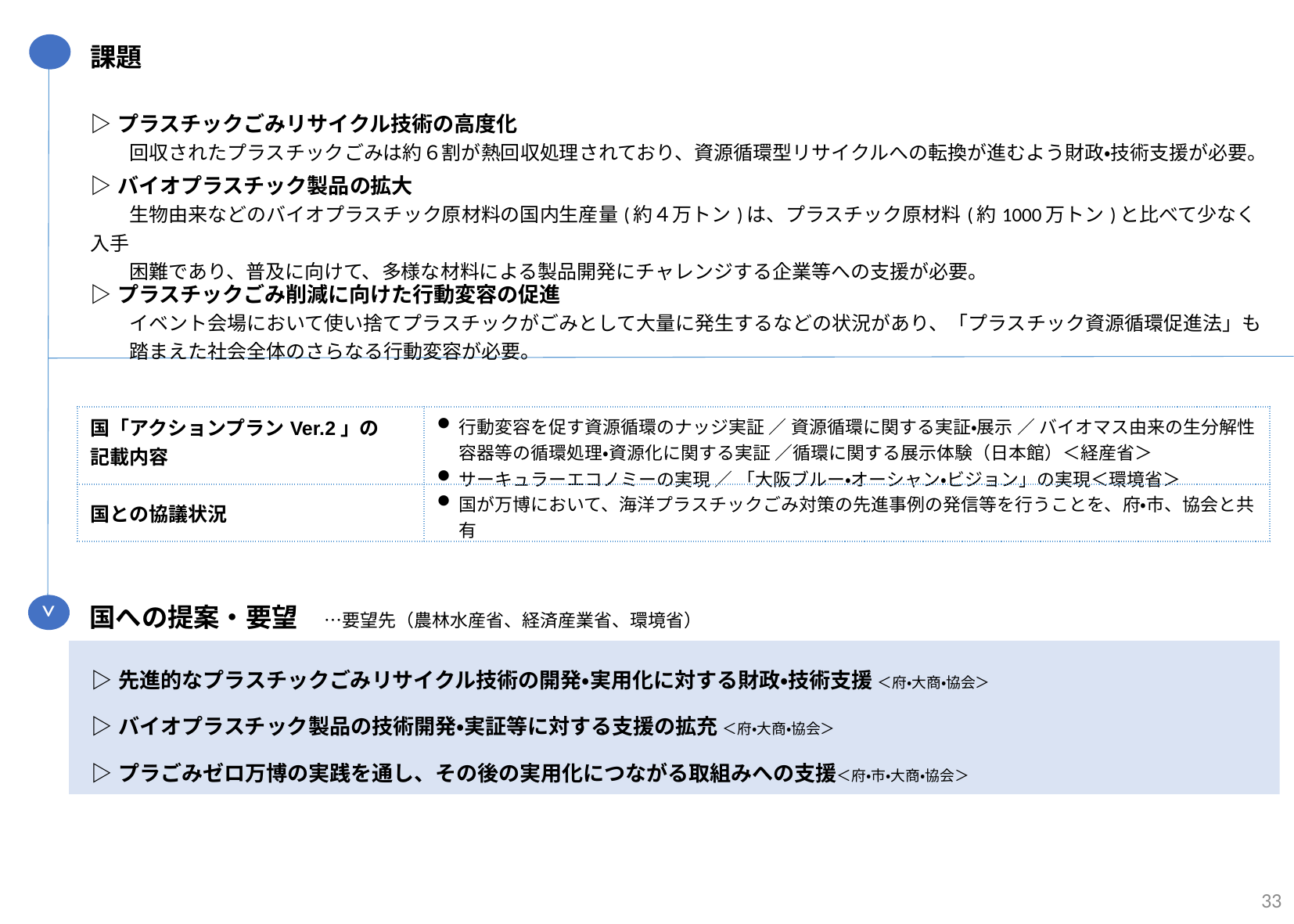

課題
|  |
| --- |
| ▷プラスチックごみリサイクル技術の高度化 　　回収されたプラスチックごみは約６割が熱回収処理されており、資源循環型リサイクルへの転換が進むよう財政・技術支援が必要。 |
| ▷バイオプラスチック製品の拡大 　　生物由来などのバイオプラスチック原材料の国内生産量(約４万トン)は、プラスチック原材料(約1000万トン)と比べて少なく入手 　　困難であり、普及に向けて、多様な材料による製品開発にチャレンジする企業等への支援が必要。 |
| ▷プラスチックごみ削減に向けた行動変容の促進 　　イベント会場において使い捨てプラスチックがごみとして大量に発生するなどの状況があり、「プラスチック資源循環促進法」も 　　踏まえた社会全体のさらなる行動変容が必要。 |
| 国「アクションプランVer.2」の 記載内容 | 行動変容を促す資源循環のナッジ実証 ／ 資源循環に関する実証・展示 ／ バイオマス由来の生分解性容器等の循環処理・資源化に関する実証 ／循環に関する展示体験（日本館）＜経産省＞ サーキュラーエコノミーの実現 ／ 「大阪ブルー・オーシャン・ビジョン」の実現＜環境省＞ |
| --- | --- |
| 国との協議状況 | 国が万博において、海洋プラスチックごみ対策の先進事例の発信等を行うことを、府・市、協会と共有 |
>

国への提案・要望　…要望先（農林水産省、経済産業省、環境省）

| ▷先進的なプラスチックごみリサイクル技術の開発・実用化に対する財政・技術支援 ＜府・大商・協会＞ |
| --- |
| ▷バイオプラスチック製品の技術開発・実証等に対する支援の拡充 ＜府・大商・協会＞ |
| ▷プラごみゼロ万博の実践を通し、その後の実用化につながる取組みへの支援＜府・市・大商・協会＞ |
33